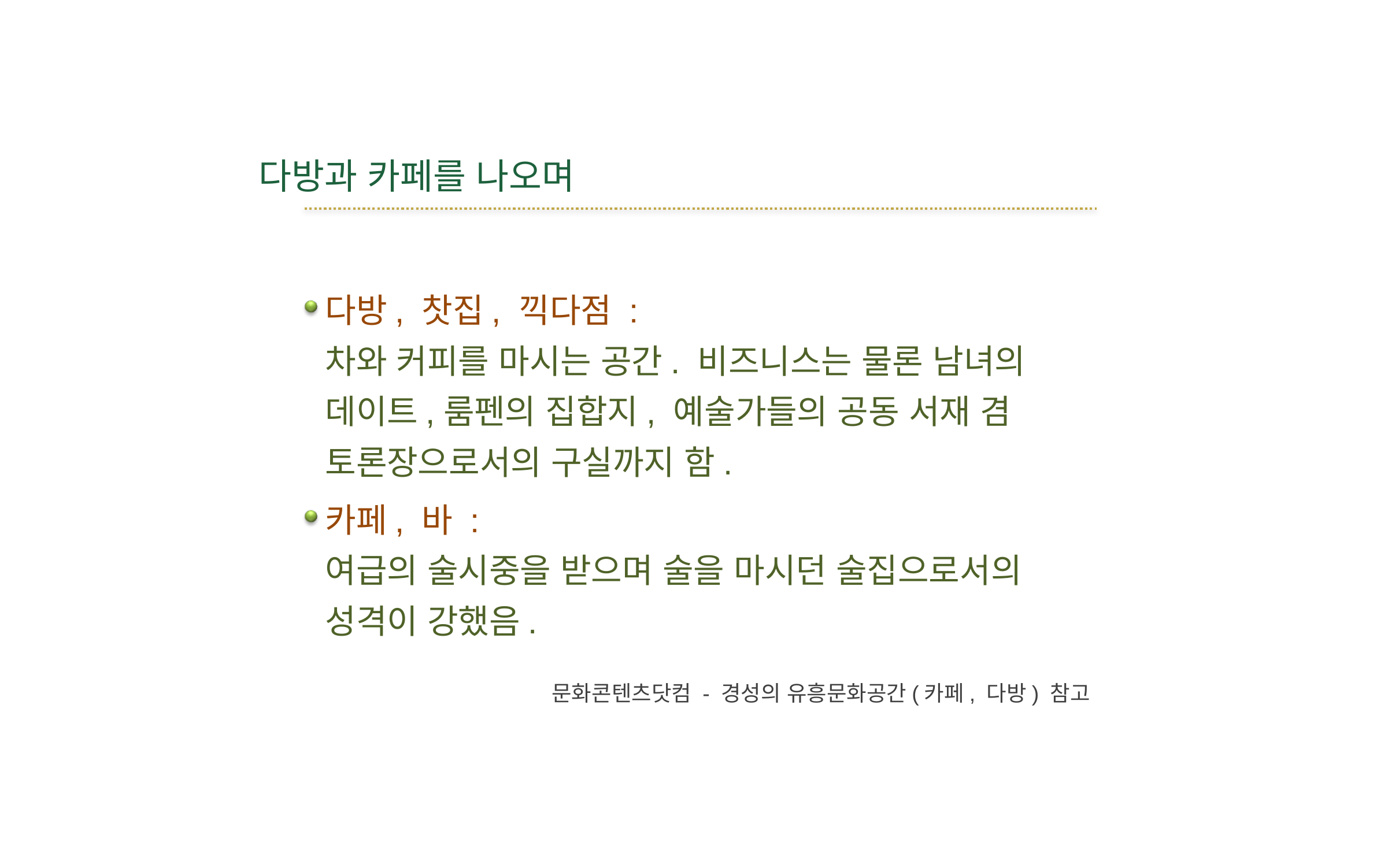

# 다방과 카페를 나오며
다방, 찻집, 끽다점 :
차와 커피를 마시는 공간. 비즈니스는 물론 남녀의 데이트,룸펜의 집합지, 예술가들의 공동 서재 겸 토론장으로서의 구실까지 함.
카페, 바 :
여급의 술시중을 받으며 술을 마시던 술집으로서의 성격이 강했음.
문화콘텐츠닷컴 - 경성의 유흥문화공간(카페, 다방) 참고